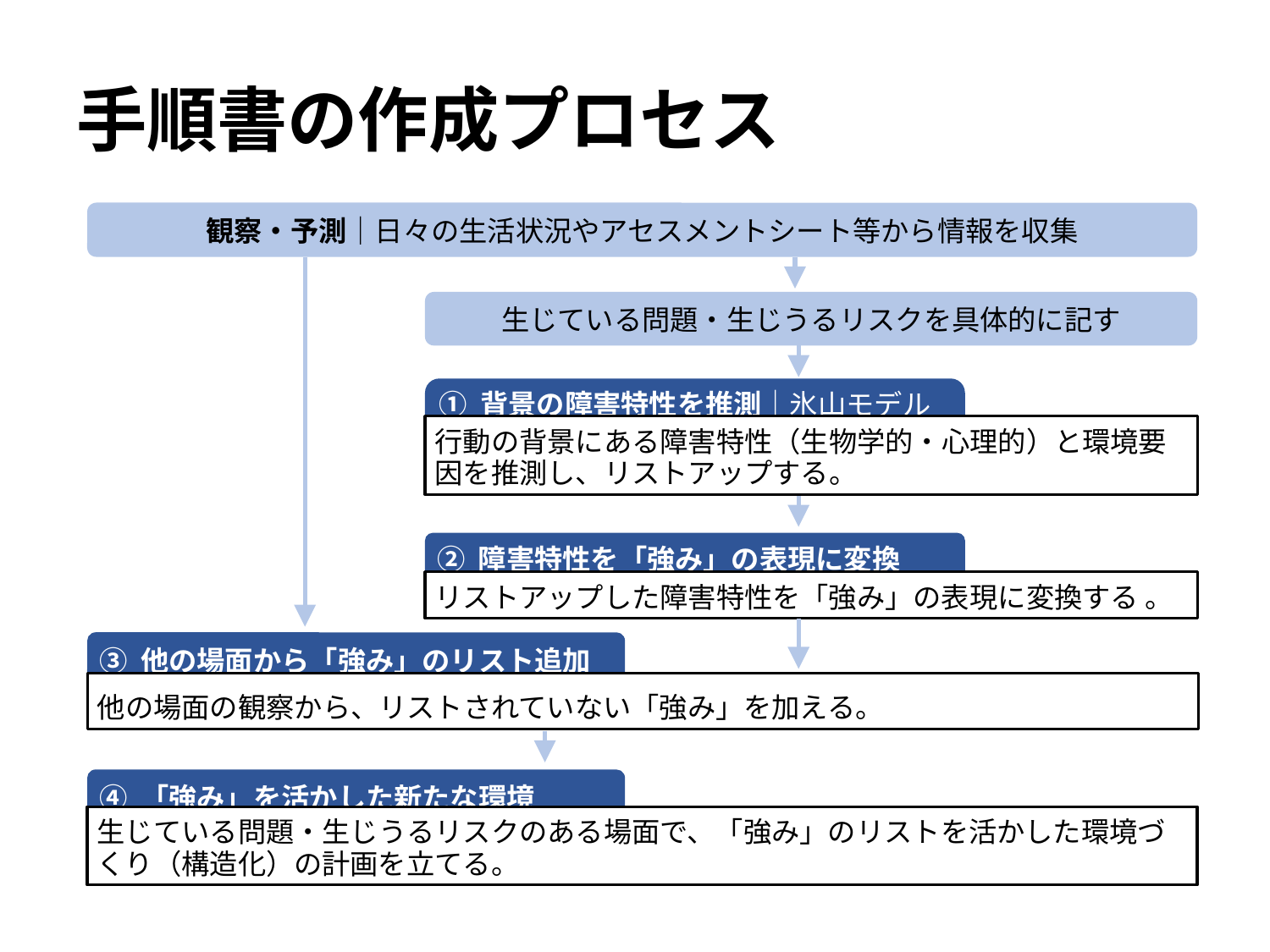

# 手順書の作成プロセス
観察・予測｜日々の生活状況やアセスメントシート等から情報を収集
生じている問題・生じうるリスクを具体的に記す
① 背景の障害特性を推測｜氷山モデル

行動の背景にある障害特性（生物学的・心理的）と環境要因を推測し、リストアップする。
② 障害特性を「強み」の表現に変換
リストアップした障害特性を「強み」の表現に変換する 。
③ 他の場面から「強み」のリスト追加
他の場面の観察から、リストされていない「強み」を加える。
④ 「強み」を活かした新たな環境
生じている問題・生じうるリスクのある場面で、「強み」のリストを活かした環境づくり（構造化）の計画を立てる。